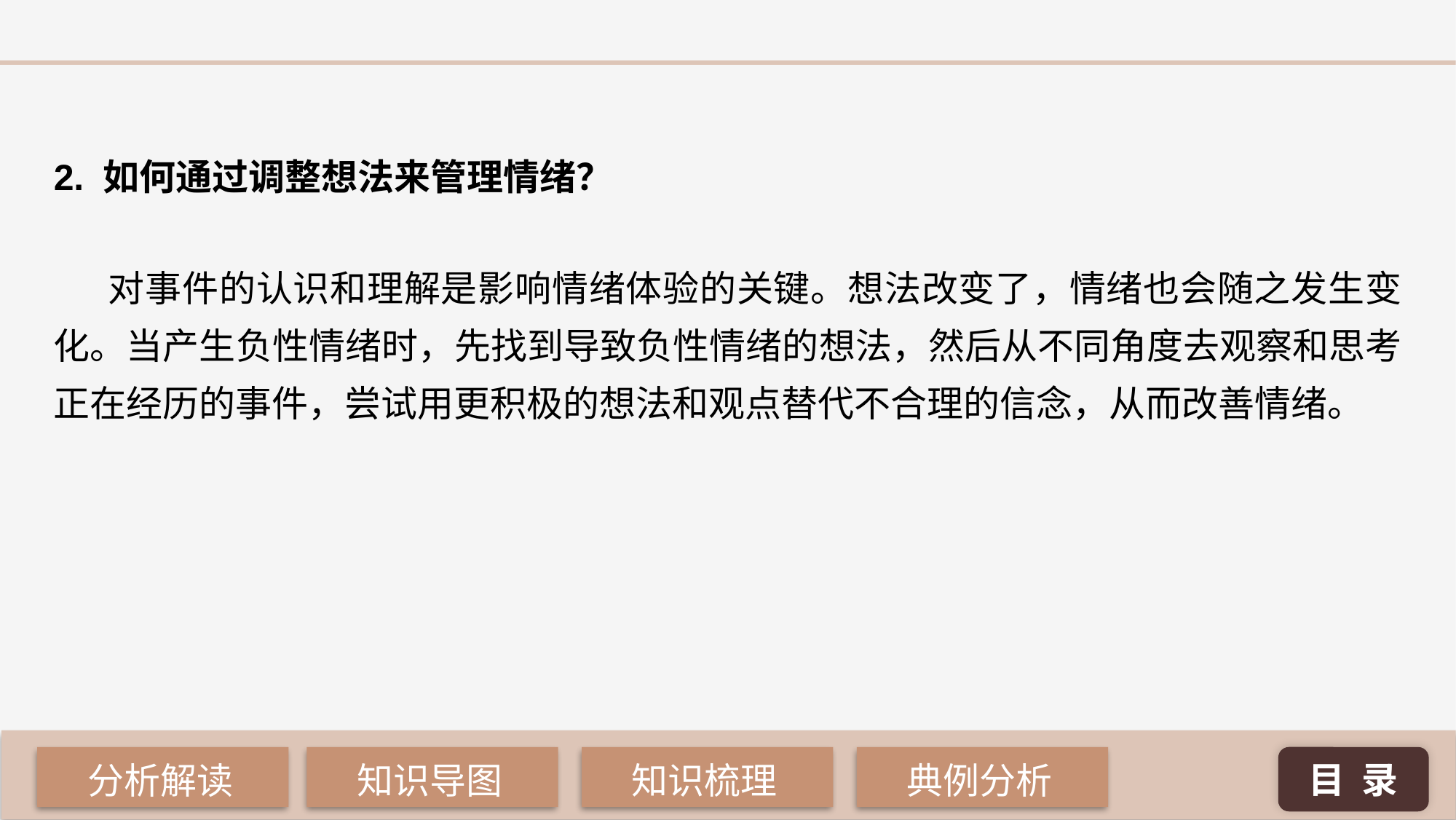

2. 如何通过调整想法来管理情绪？
对事件的认识和理解是影响情绪体验的关键。想法改变了，情绪也会随之发生变化。当产生负性情绪时，先找到导致负性情绪的想法，然后从不同角度去观察和思考正在经历的事件，尝试用更积极的想法和观点替代不合理的信念，从而改善情绪。